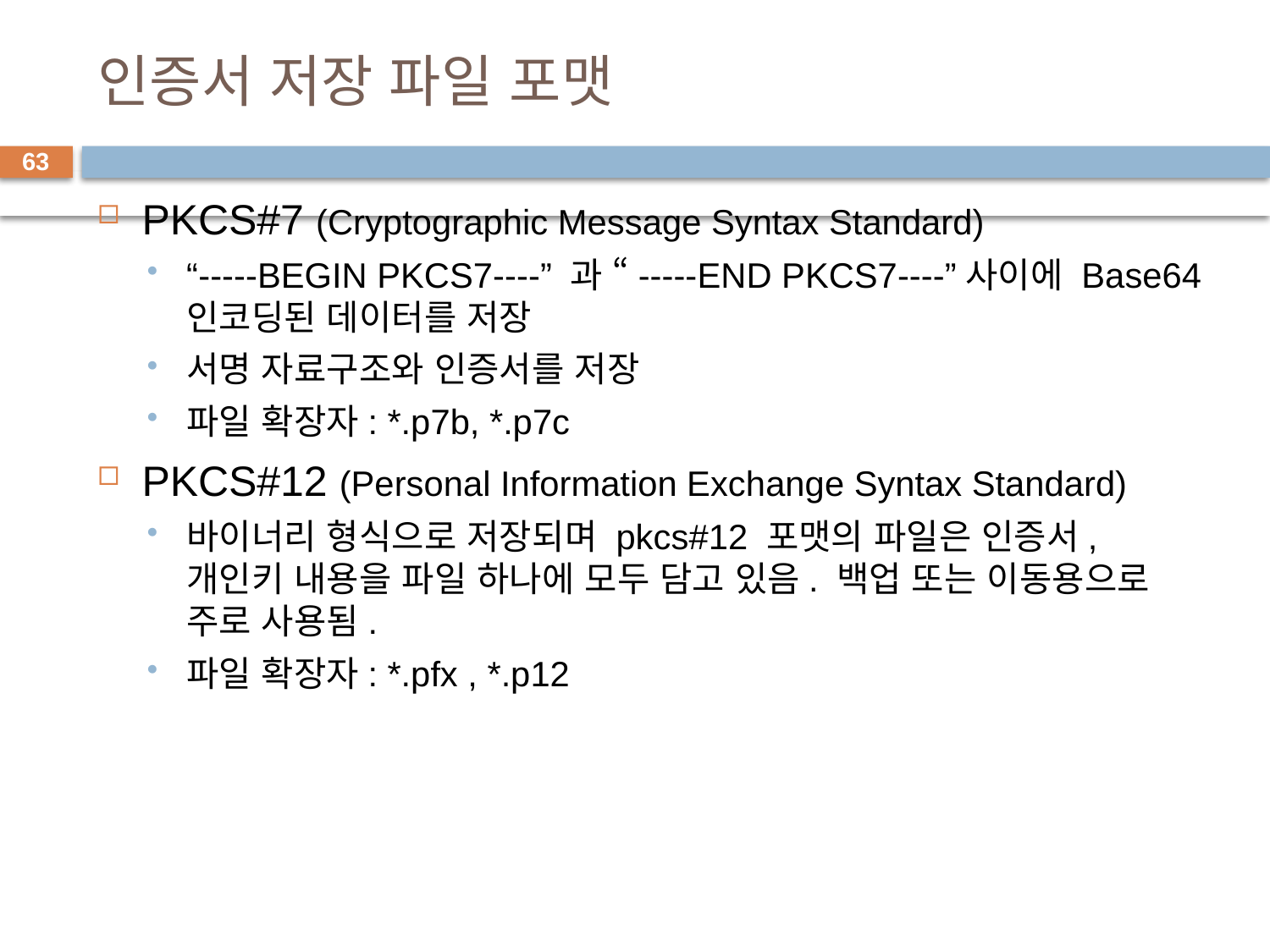

# 인증서 저장 파일 포맷
63
PKCS#7 (Cryptographic Message Syntax Standard)
“-----BEGIN PKCS7----” 과 “-----END PKCS7----”사이에 Base64 인코딩된 데이터를 저장
서명 자료구조와 인증서를 저장
파일 확장자: *.p7b, *.p7c
PKCS#12 (Personal Information Exchange Syntax Standard)
바이너리 형식으로 저장되며 pkcs#12 포맷의 파일은 인증서, 개인키 내용을 파일 하나에 모두 담고 있음. 백업 또는 이동용으로 주로 사용됨.
파일 확장자: *.pfx , *.p12